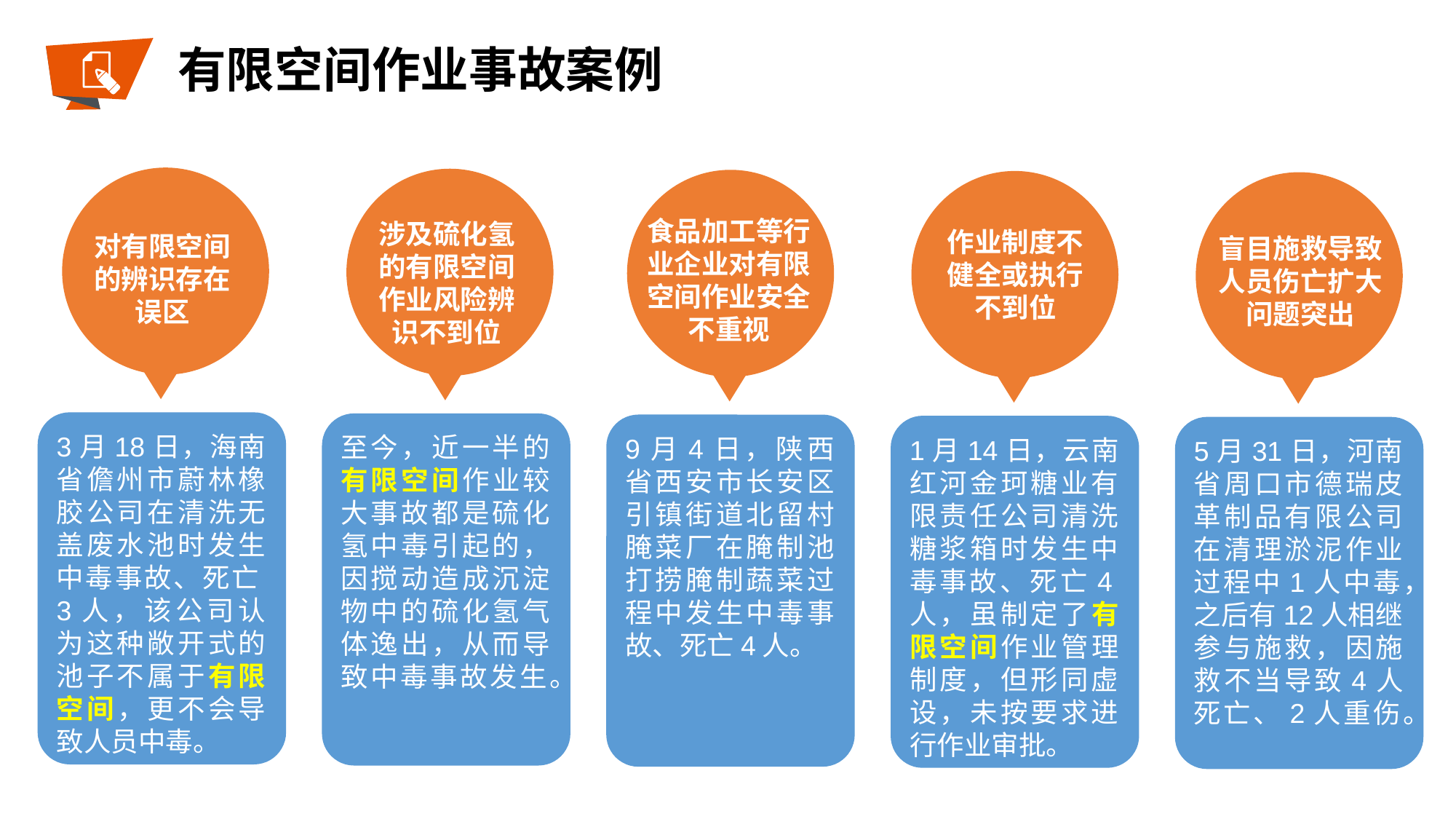

有限空间作业事故案例

食品加工等行业企业对有限空间作业安全不重视
涉及硫化氢的有限空间作业风险辨识不到位
作业制度不健全或执行不到位
对有限空间的辨识存在误区
盲目施救导致人员伤亡扩大问题突出

3月18日，海南省儋州市蔚林橡胶公司在清洗无盖废水池时发生中毒事故、死亡3人，该公司认为这种敞开式的池子不属于有限空间，更不会导致人员中毒。
至今，近一半的有限空间作业较大事故都是硫化氢中毒引起的，因搅动造成沉淀物中的硫化氢气体逸出，从而导致中毒事故发生。
9月4日，陕西省西安市长安区引镇街道北留村腌菜厂在腌制池打捞腌制蔬菜过程中发生中毒事故、死亡4人。
1月14日，云南红河金珂糖业有限责任公司清洗糖浆箱时发生中毒事故、死亡4人，虽制定了有限空间作业管理制度，但形同虚设，未按要求进行作业审批。
5月31日，河南省周口市德瑞皮革制品有限公司在清理淤泥作业过程中1人中毒，之后有12人相继参与施救，因施救不当导致4人死亡、2人重伤。